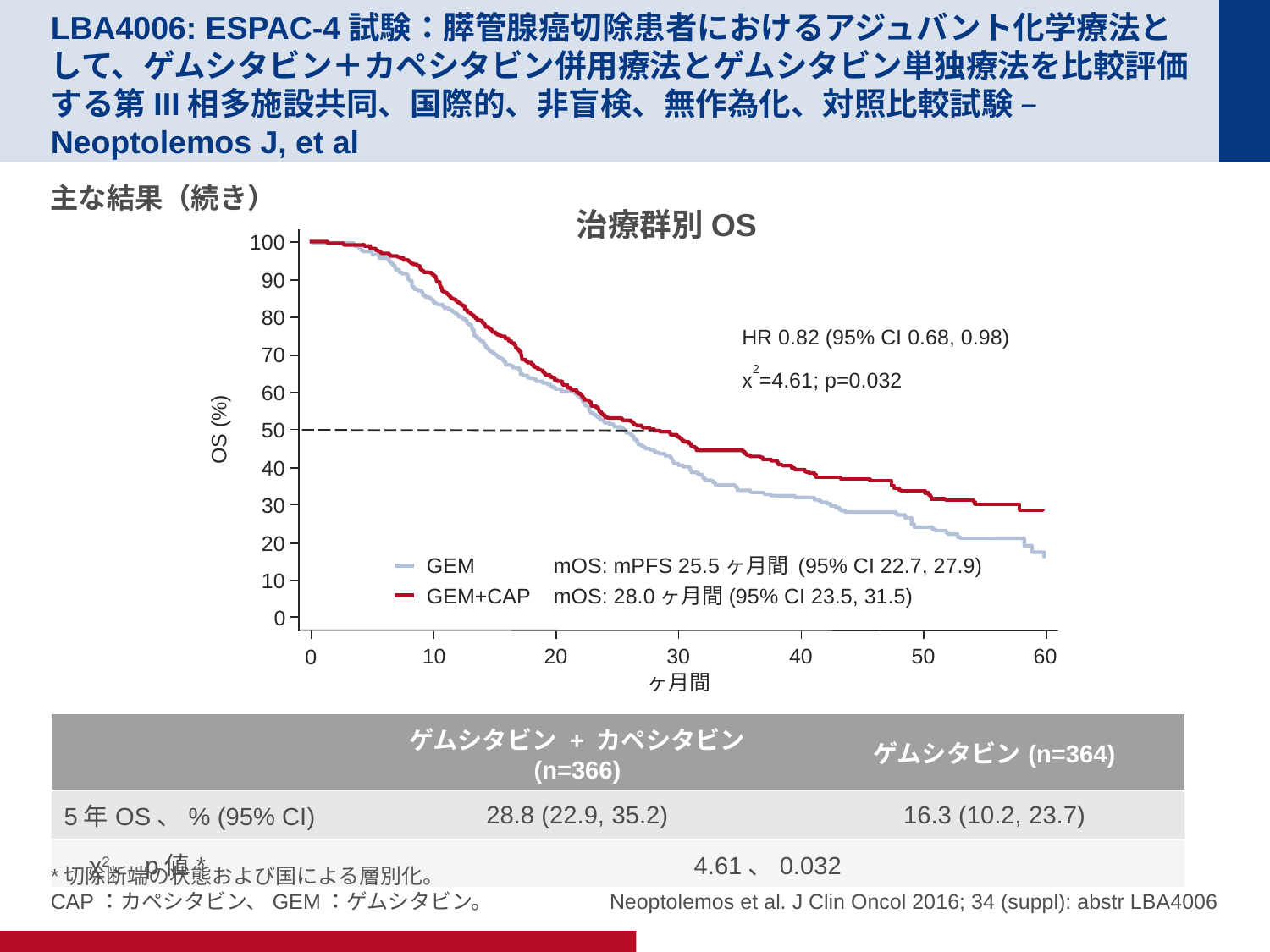

# LBA4006: ESPAC-4試験：膵管腺癌切除患者におけるアジュバント化学療法として、ゲムシタビン＋カペシタビン併用療法とゲムシタビン単独療法を比較評価する第III相多施設共同、国際的、非盲検、無作為化、対照比較試験 – Neoptolemos J, et al
主な結果（続き）

治療群別OS
100

90
80
HR 0.82 (95% CI 0.68, 0.98)
70
x2=4.61; p=0.032
60
OS (%)
50
40
30
20
GEM	mOS: mPFS 25.5ヶ月間 (95% CI 22.7, 27.9)
10
GEM+CAP	mOS: 28.0ヶ月間(95% CI 23.5, 31.5)

0
10
20
30
40
50
60
0
ヶ月間
|  | ゲムシタビン + カペシタビン (n=366) | ゲムシタビン(n=364) |
| --- | --- | --- |
| 5年OS、% (95% CI) | 28.8 (22.9, 35.2) | 16.3 (10.2, 23.7) |
| χ2、p値\* | 4.61、0.032 |  |
*切除断端の状態および国による層別化。
CAP：カペシタビン、GEM：ゲムシタビン。
Neoptolemos et al. J Clin Oncol 2016; 34 (suppl): abstr LBA4006